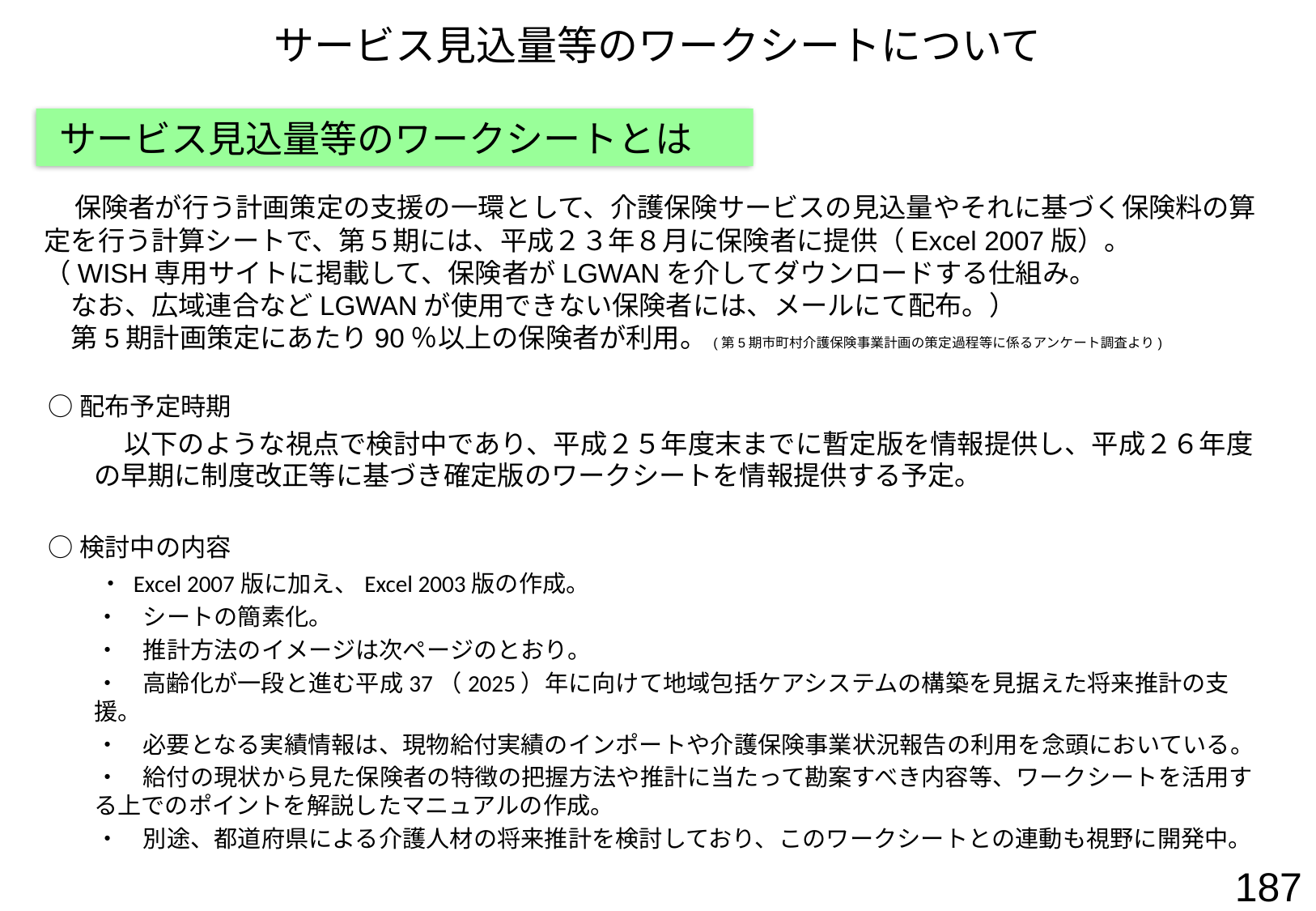

サービス見込量等のワークシートについて
 ○概要

○配布予定時期
　　　以下のような視点で検討中であり、平成２５年度末までに暫定版を情報提供し、平成２６年度の早期に制度改正等に基づき確定版のワークシートを情報提供する予定。

○検討中の内容
　　・ Excel 2007版に加え、Excel 2003版の作成。
　　・　シートの簡素化。
　　・　推計方法のイメージは次ページのとおり。
　　・　高齢化が一段と進む平成37（2025）年に向けて地域包括ケアシステムの構築を見据えた将来推計の支援。
　　・　必要となる実績情報は、現物給付実績のインポートや介護保険事業状況報告の利用を念頭においている。
　　・　給付の現状から見た保険者の特徴の把握方法や推計に当たって勘案すべき内容等、ワークシートを活用する上でのポイントを解説したマニュアルの作成。
　　・　別途、都道府県による介護人材の将来推計を検討しており、このワークシートとの連動も視野に開発中。

サービス見込量等のワークシートとは
　保険者が行う計画策定の支援の一環として、介護保険サービスの見込量やそれに基づく保険料の算定を行う計算シートで、第５期には、平成２３年８月に保険者に提供（Excel 2007版）。
（WISH専用サイトに掲載して、保険者がLGWANを介してダウンロードする仕組み。
　なお、広域連合などLGWANが使用できない保険者には、メールにて配布。）
　第5期計画策定にあたり90％以上の保険者が利用。(第5期市町村介護保険事業計画の策定過程等に係るアンケート調査より)
187